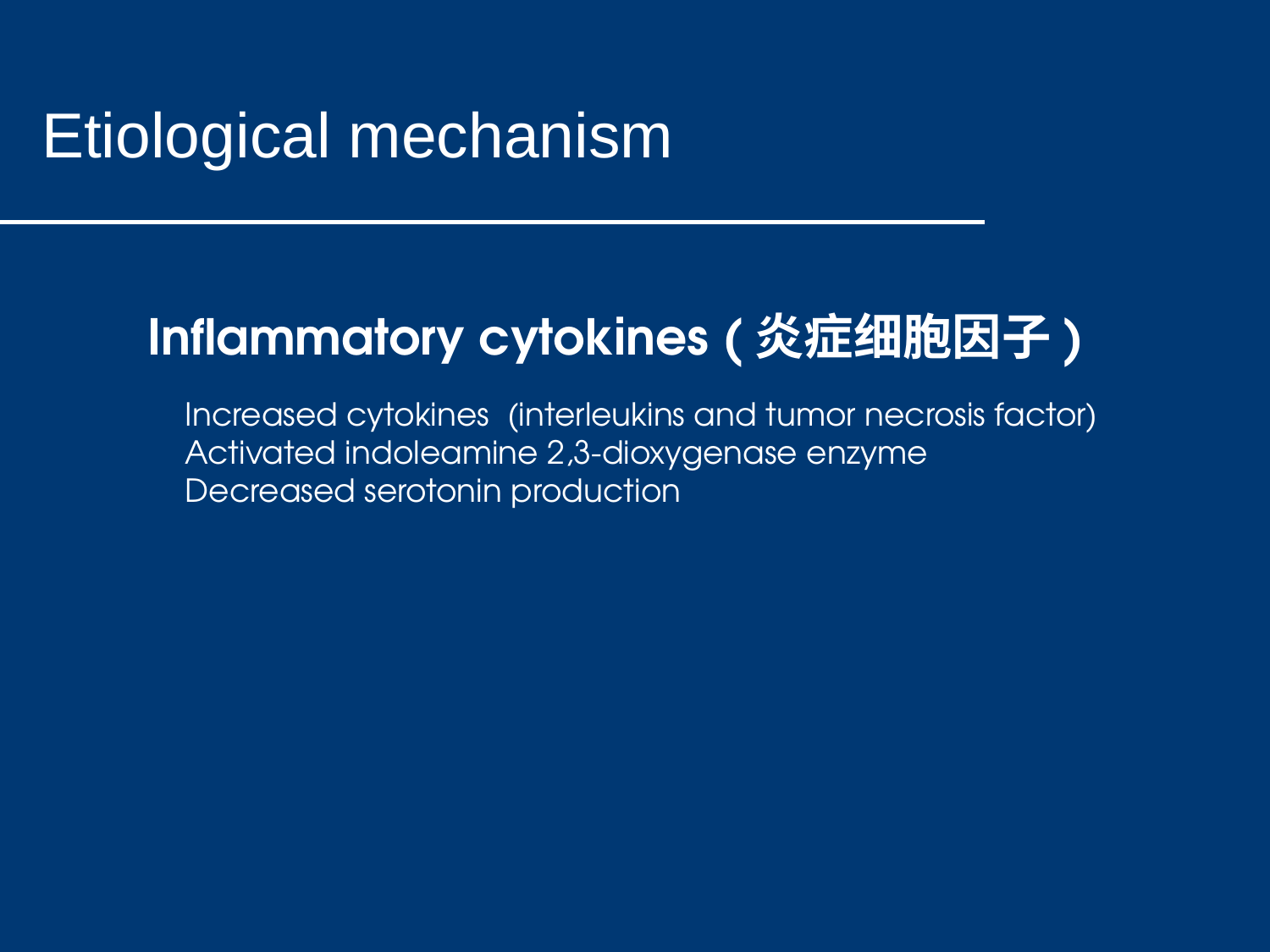

Etiological mechanism
Inflammatory cytokines (炎症细胞因子)
Increased cytokines  (interleukins and tumor necrosis factor)
Activated indoleamine 2,3-dioxygenase enzyme
Decreased serotonin production